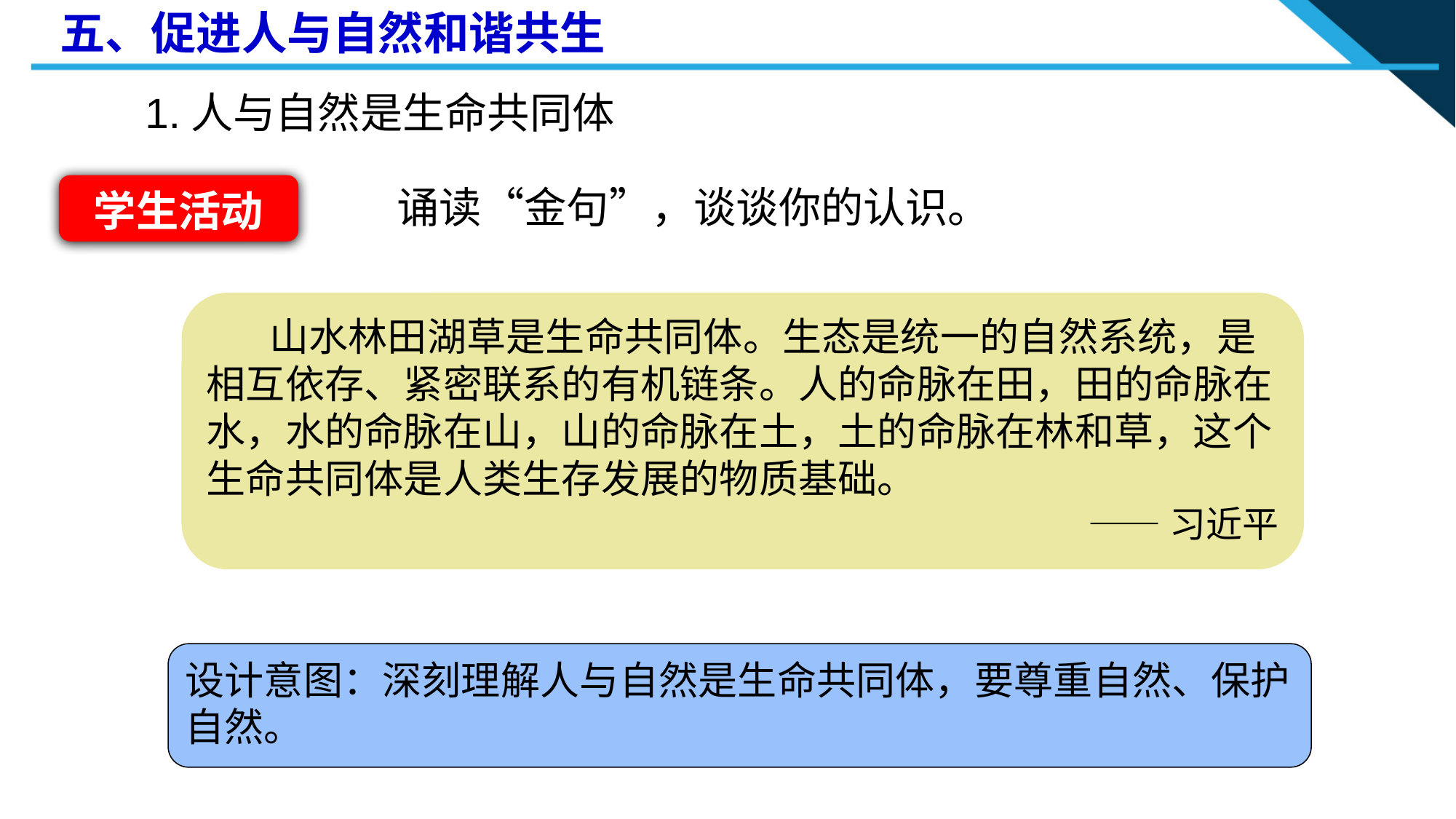

五、促进人与自然和谐共生
1.人与自然是生命共同体
学生活动
诵读“金句”，谈谈你的认识。
      山水林田湖草是生命共同体。生态是统一的自然系统，是相互依存、紧密联系的有机链条。人的命脉在田，田的命脉在水，水的命脉在山，山的命脉在土，土的命脉在林和草，这个生命共同体是人类生存发展的物质基础。
                                                                   ——习近平
设计意图：深刻理解人与自然是生命共同体，要尊重自然、保护自然。